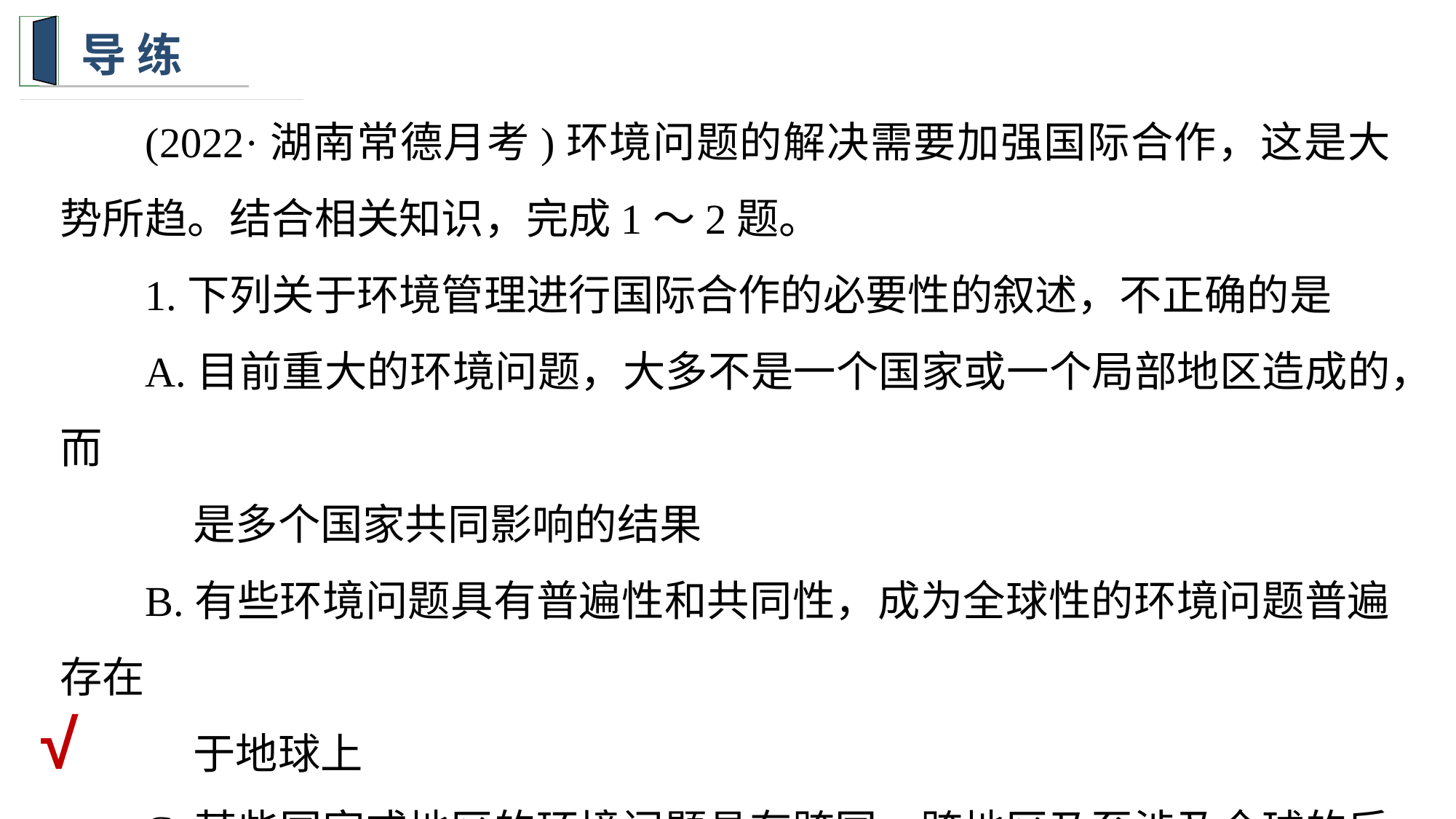

导 练
(2022·湖南常德月考)环境问题的解决需要加强国际合作，这是大势所趋。结合相关知识，完成1～2题。
1.下列关于环境管理进行国际合作的必要性的叙述，不正确的是
A.目前重大的环境问题，大多不是一个国家或一个局部地区造成的，而
    是多个国家共同影响的结果
B.有些环境问题具有普遍性和共同性，成为全球性的环境问题普遍存在
    于地球上
C.某些国家或地区的环境问题具有跨国、跨地区乃至涉及全球的后果
D.根据公平的原则，全球所有国家应承担相同的责任
√